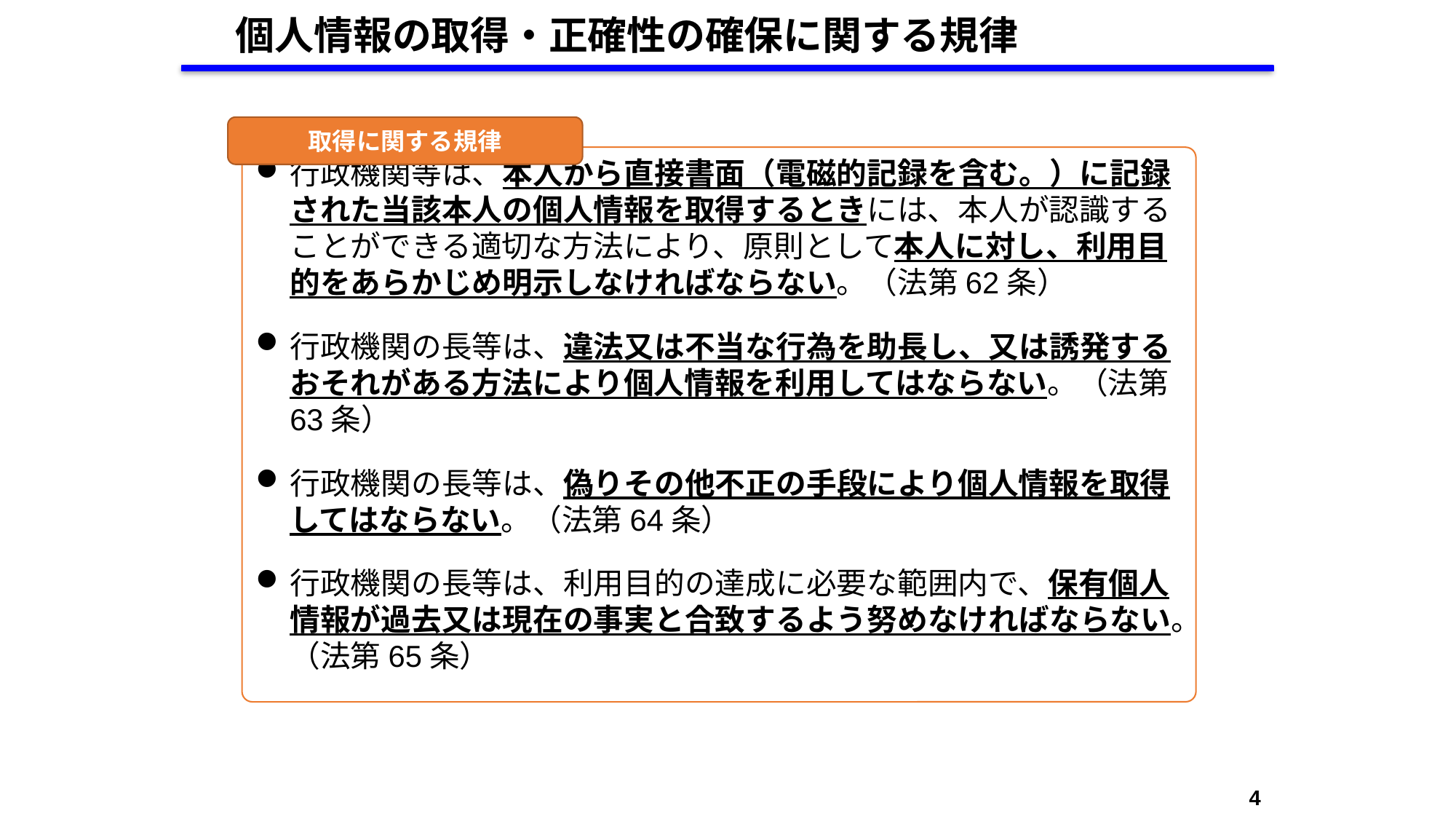

個人情報の取得・正確性の確保に関する規律

取得に関する規律
行政機関等は、本人から直接書面（電磁的記録を含む。）に記録された当該本人の個人情報を取得するときには、本人が認識することができる適切な方法により、原則として本人に対し、利用目的をあらかじめ明示しなければならない。（法第62条）
行政機関の長等は、違法又は不当な行為を助長し、又は誘発するおそれがある方法により個人情報を利用してはならない。（法第63条）
行政機関の長等は、偽りその他不正の手段により個人情報を取得してはならない。（法第64条）
行政機関の長等は、利用目的の達成に必要な範囲内で、保有個人情報が過去又は現在の事実と合致するよう努めなければならない。（法第65条）

4